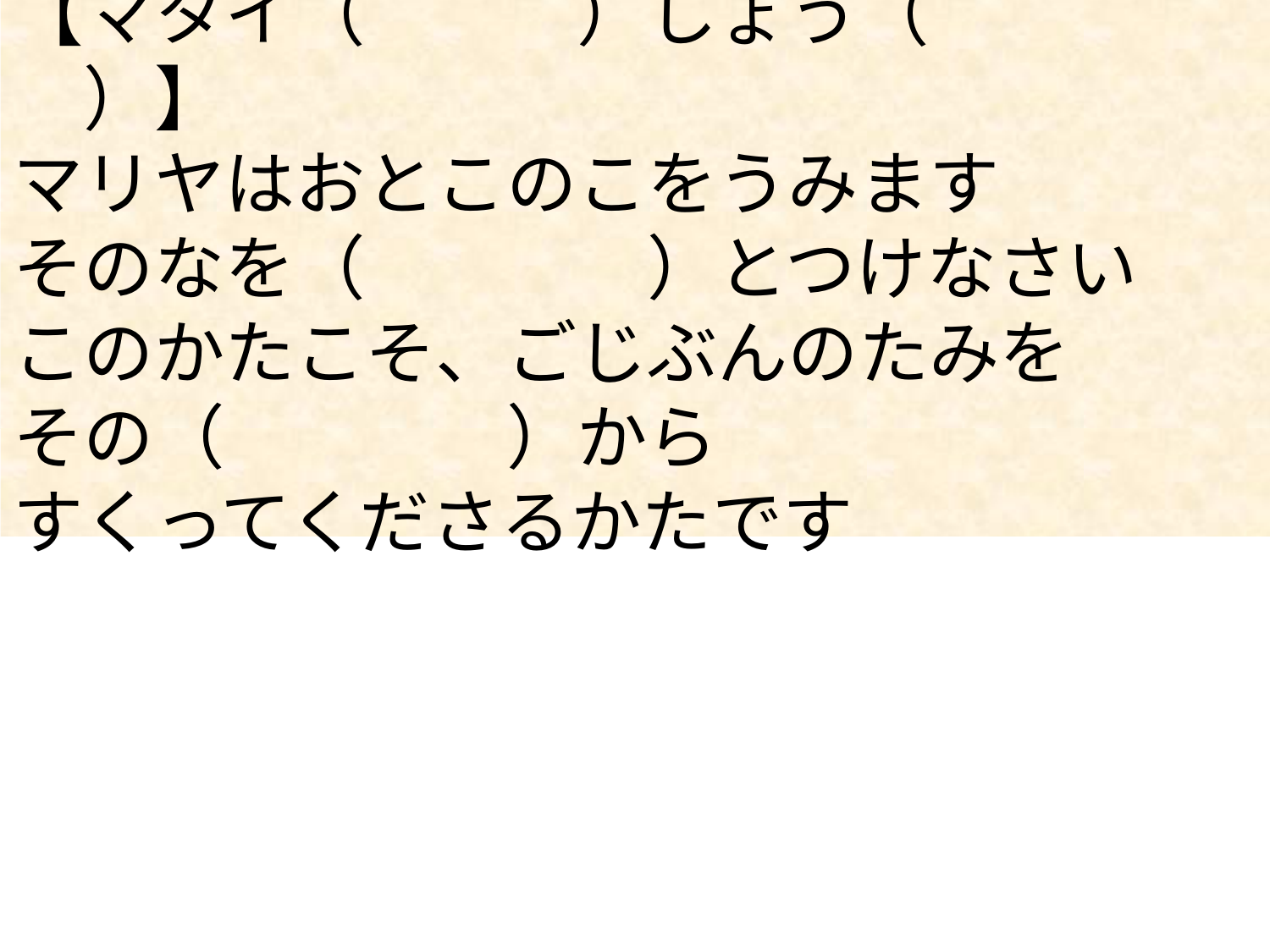

# 【マタイ（　　　）しょう（　　　）】 マリヤはおとこのこをうみます そのなを（　　　　）とつけなさい このかたこそ、ごじぶんのたみを その（　　　　）から すくってくださるかたです